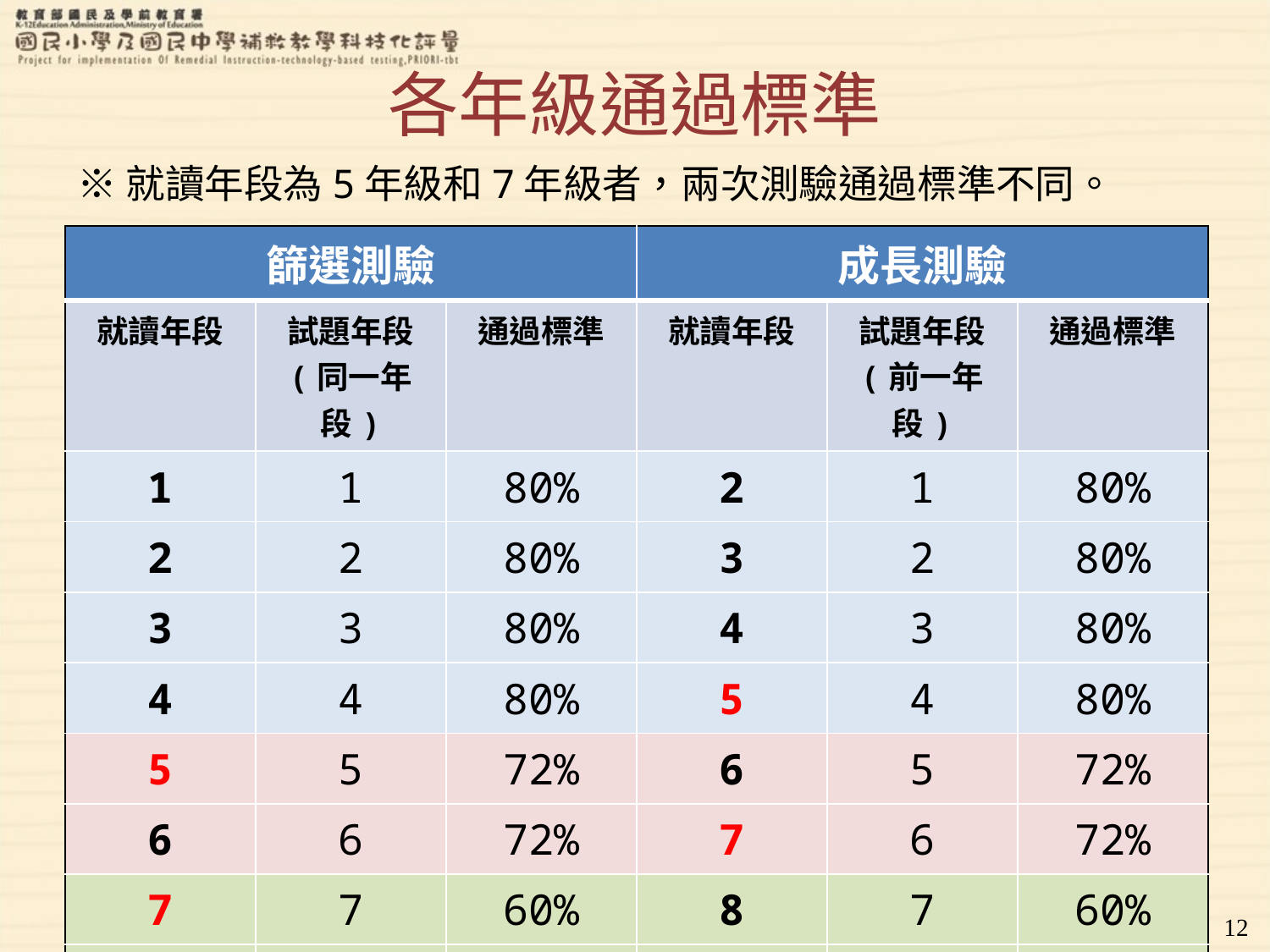

# 各年級通過標準
※就讀年段為5年級和7年級者，兩次測驗通過標準不同。
| 篩選測驗 |  |  | 成長測驗 |  |  |
| --- | --- | --- | --- | --- | --- |
| 就讀年段 | 試題年段 (同一年段) | 通過標準 | 就讀年段 | 試題年段 (前一年段) | 通過標準 |
| 1 | 1 | 80% | 2 | 1 | 80% |
| 2 | 2 | 80% | 3 | 2 | 80% |
| 3 | 3 | 80% | 4 | 3 | 80% |
| 4 | 4 | 80% | 5 | 4 | 80% |
| 5 | 5 | 72% | 6 | 5 | 72% |
| 6 | 6 | 72% | 7 | 6 | 72% |
| 7 | 7 | 60% | 8 | 7 | 60% |
| 8 | 8 | 60% | 9 | 8 | 60% |
12